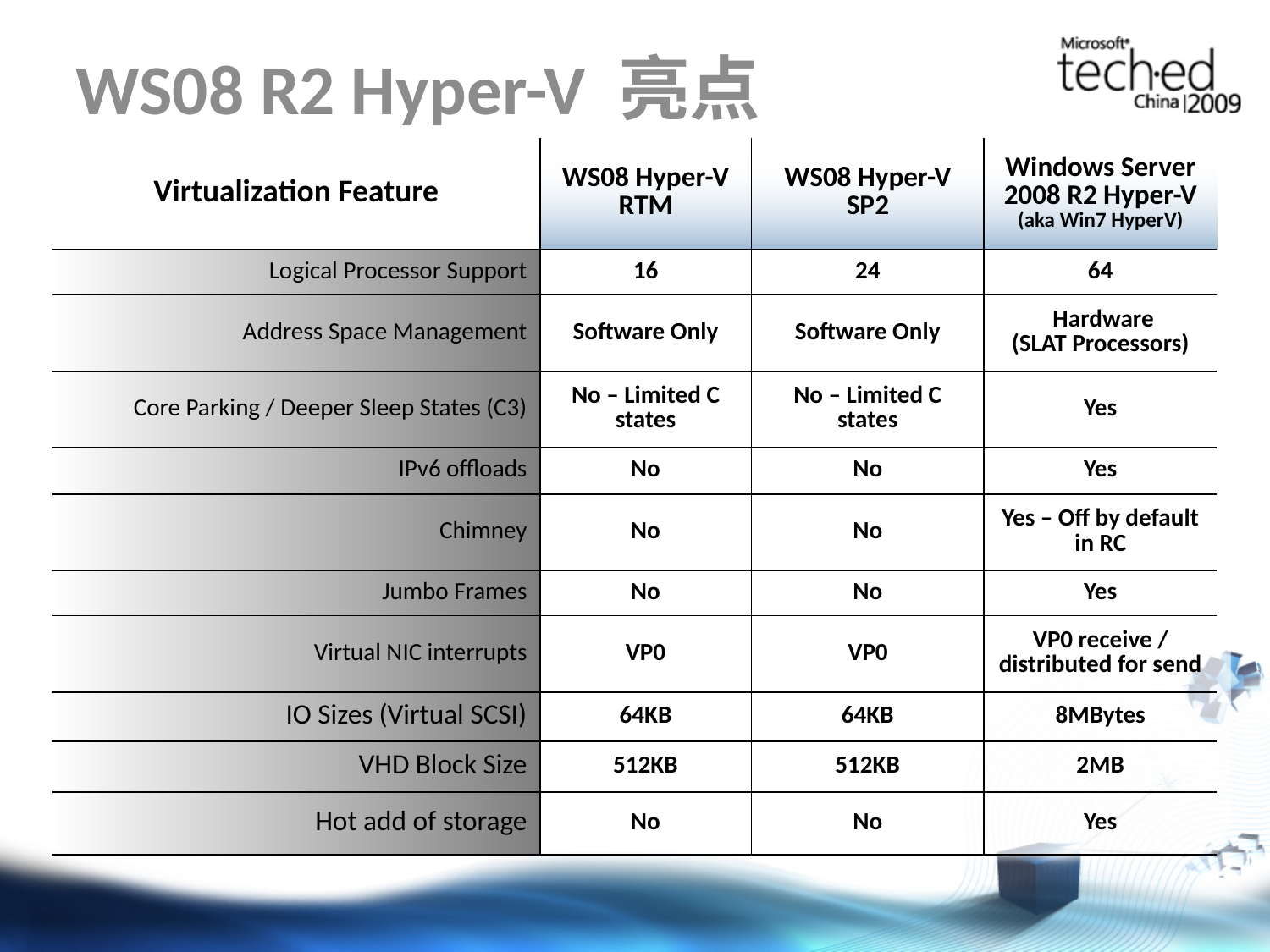

# WS08 R2 Hyper-V 亮点
| Virtualization Feature | WS08 Hyper-V RTM | WS08 Hyper-V SP2 | Windows Server 2008 R2 Hyper-V (aka Win7 HyperV) |
| --- | --- | --- | --- |
| Logical Processor Support | 16 | 24 | 64 |
| Address Space Management | Software Only | Software Only | Hardware (SLAT Processors) |
| Core Parking / Deeper Sleep States (C3) | No – Limited C states | No – Limited C states | Yes |
| IPv6 offloads | No | No | Yes |
| Chimney | No | No | Yes – Off by default in RC |
| Jumbo Frames | No | No | Yes |
| Virtual NIC interrupts | VP0 | VP0 | VP0 receive / distributed for send |
| IO Sizes (Virtual SCSI) | 64KB | 64KB | 8MBytes |
| VHD Block Size | 512KB | 512KB | 2MB |
| Hot add of storage | No | No | Yes |